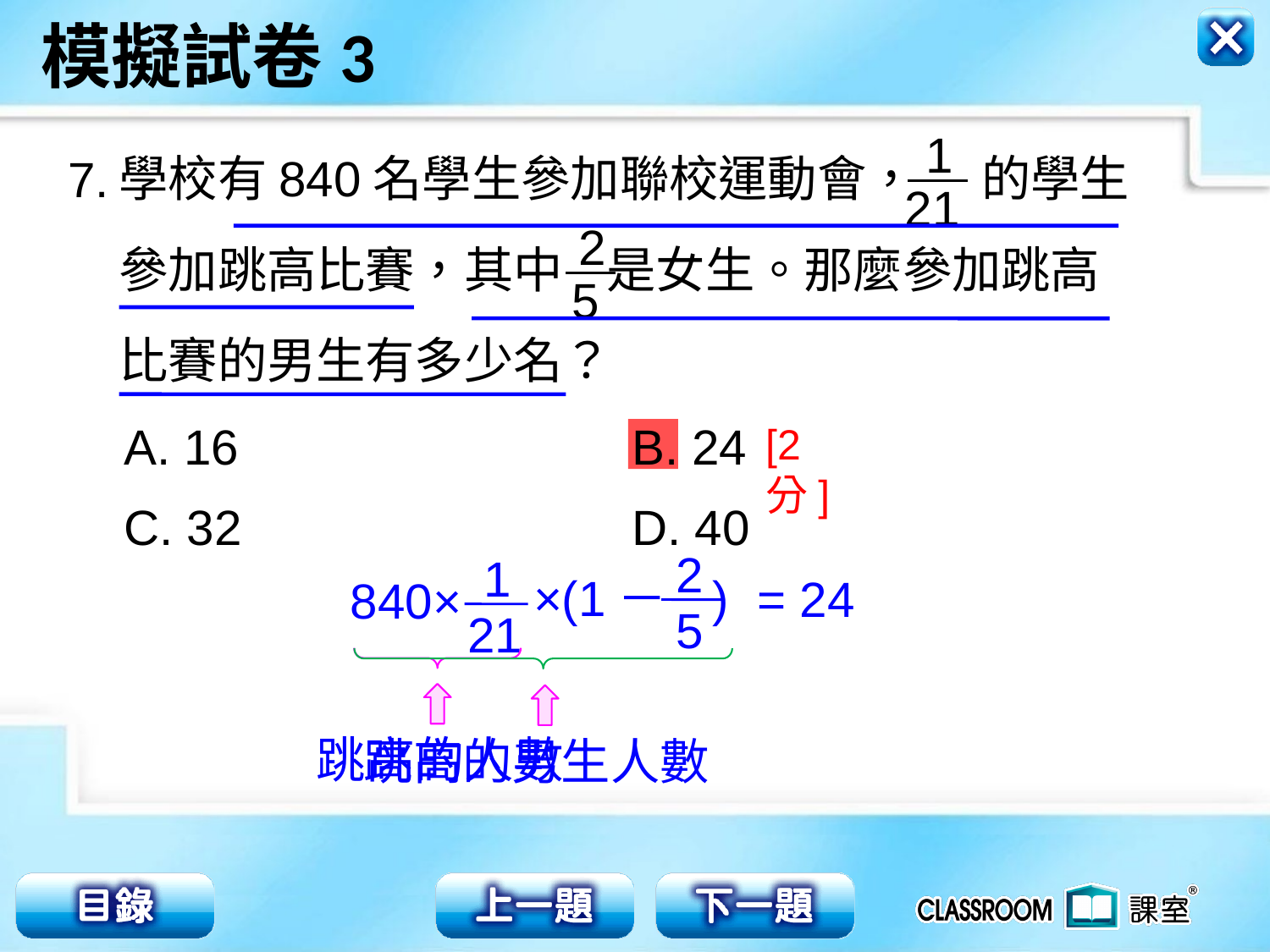

1
21
7.
學校有840名學生參加聯校運動會，      的學生
參加跳高比賽，其中    是女生。那麼參加跳高
比賽的男生有多少名？
2
5

A. 16				B. 24
C. 32				D. 40
[2分]

2
5

×(1－   )
1
21

840×
= 24

跳高的人數
跳高的男生人數